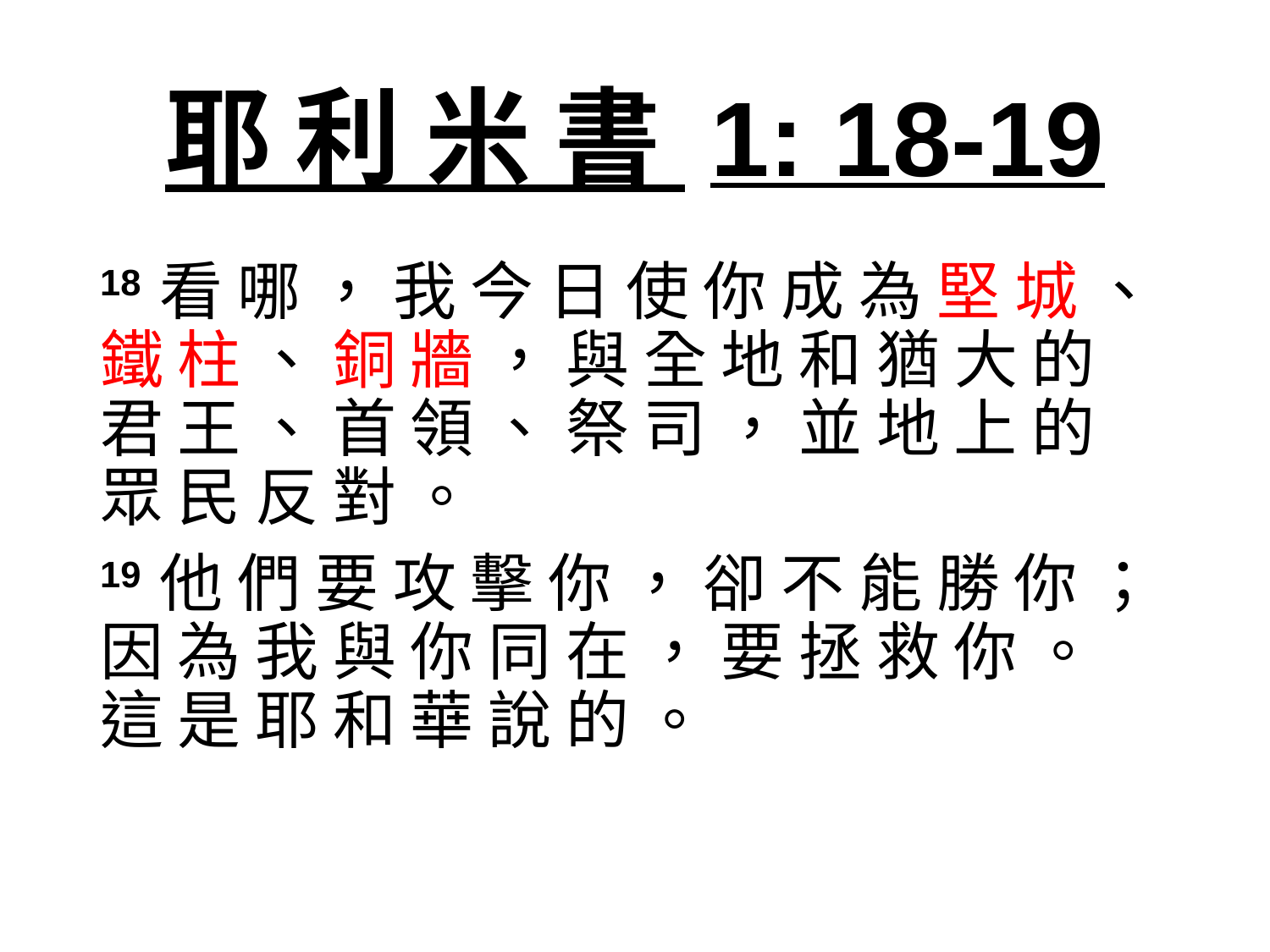

# 耶 利 米 書 1: 18-19
18 看 哪 ， 我 今 日 使 你 成 為 堅 城 、 鐵 柱 、 銅 牆 ， 與 全 地 和 猶 大 的 君 王 、 首 領 、 祭 司 ， 並 地 上 的 眾 民 反 對 。
19 他 們 要 攻 擊 你 ， 卻 不 能 勝 你 ； 因 為 我 與 你 同 在 ， 要 拯 救 你 。 這 是 耶 和 華 說 的 。